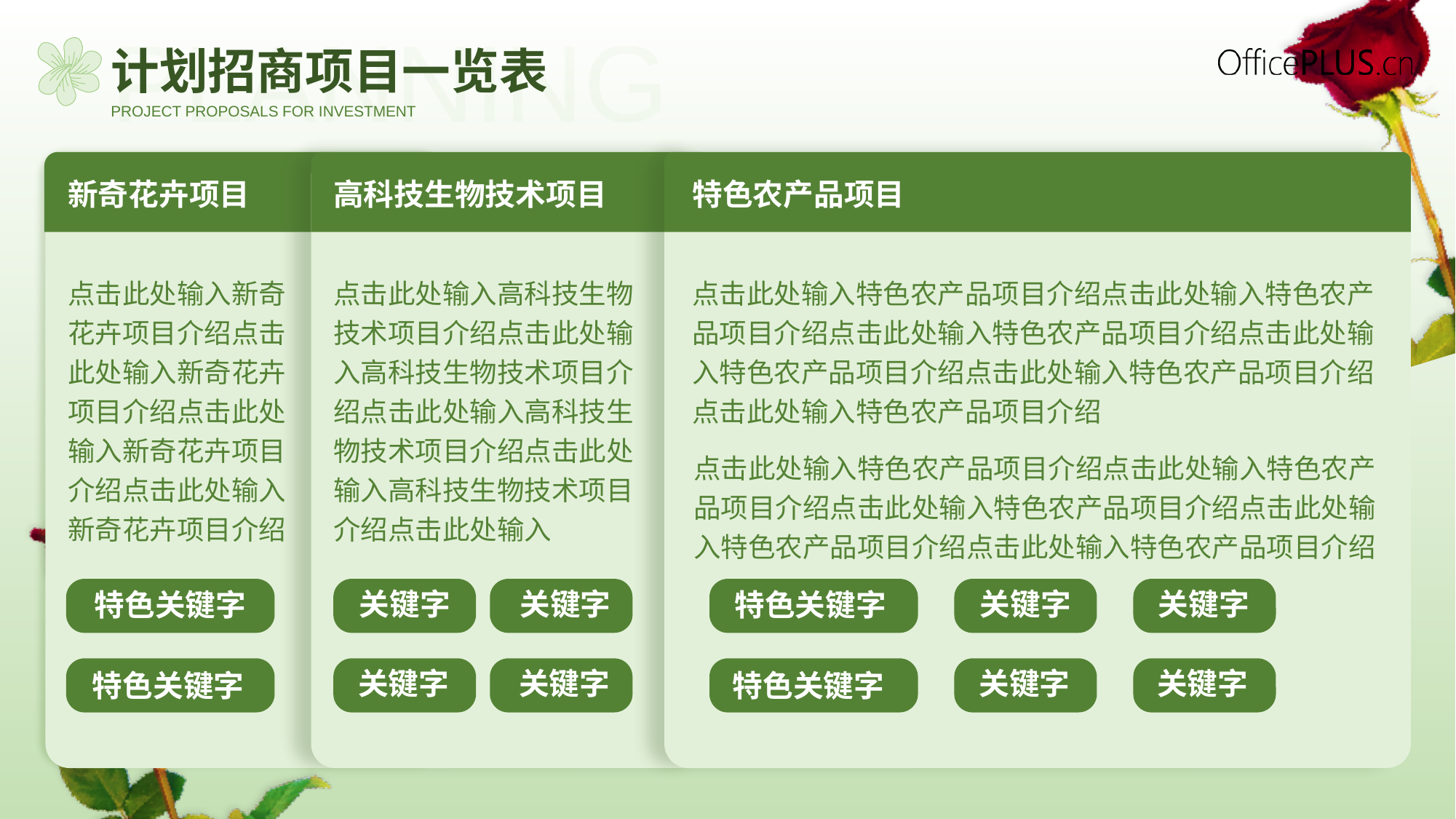

PLANNING
# 计划招商项目一览表
PROJECT PROPOSALS FOR INVESTMENT

新奇花卉项目
高科技生物技术项目
特色农产品项目
点击此处输入新奇花卉项目介绍点击此处输入新奇花卉项目介绍点击此处输入新奇花卉项目介绍点击此处输入新奇花卉项目介绍

点击此处输入高科技生物技术项目介绍点击此处输入高科技生物技术项目介绍点击此处输入高科技生物技术项目介绍点击此处输入高科技生物技术项目介绍点击此处输入

点击此处输入特色农产品项目介绍点击此处输入特色农产品项目介绍点击此处输入特色农产品项目介绍点击此处输入特色农产品项目介绍点击此处输入特色农产品项目介绍点击此处输入特色农产品项目介绍

点击此处输入特色农产品项目介绍点击此处输入特色农产品项目介绍点击此处输入特色农产品项目介绍点击此处输入特色农产品项目介绍点击此处输入特色农产品项目介绍

关键字
关键字
关键字
关键字
特色关键字
特色关键字

关键字
关键字
关键字
关键字
特色关键字
特色关键字